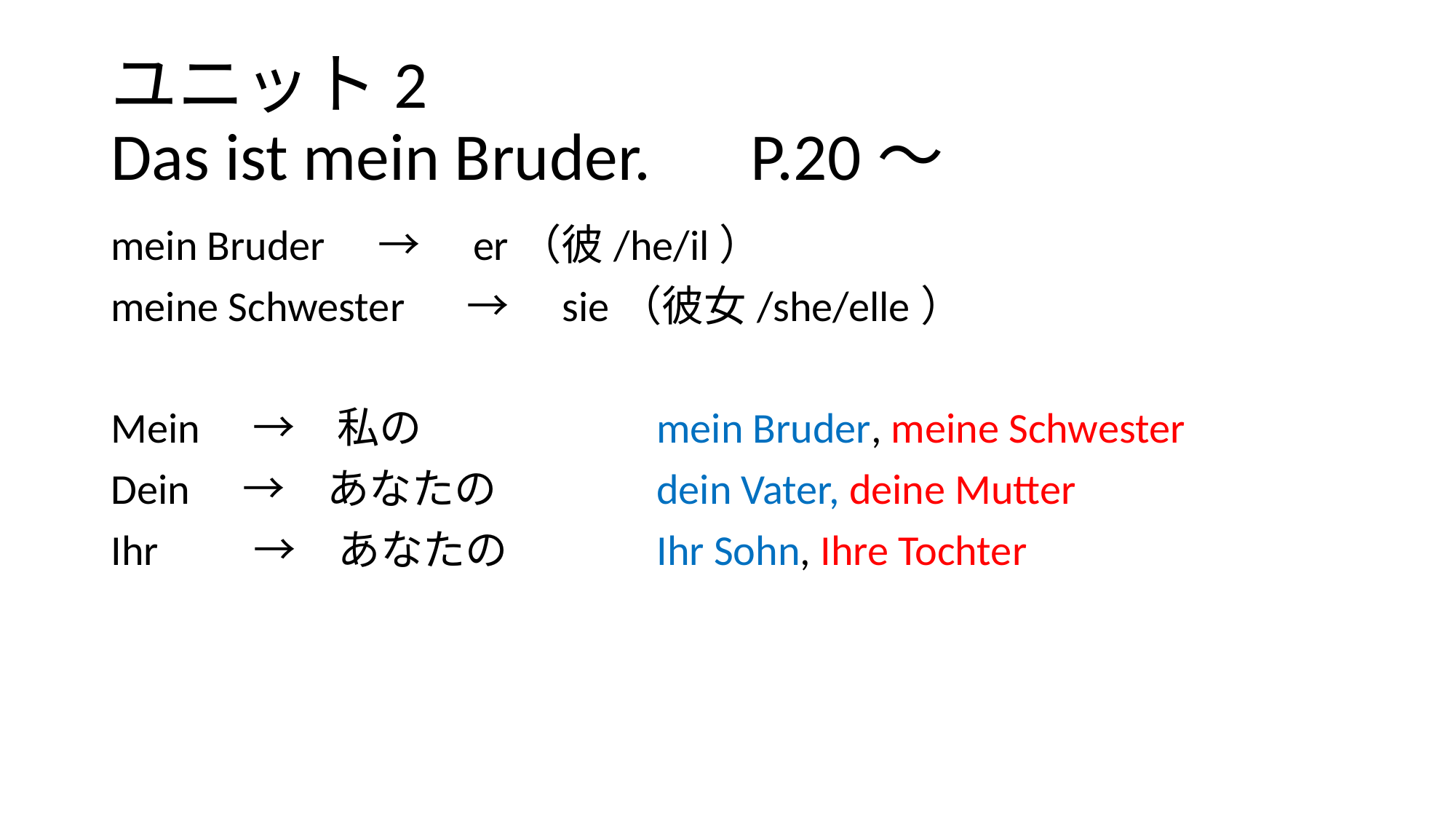

# ユニット2 Das ist mein Bruder.　P.20～
mein Bruder　→　er（彼/he/il）
meine Schwester 　→　sie（彼女/she/elle）

Mein　→　私の			mein Bruder, meine Schwester
Dein　→　あなたの		dein Vater, deine Mutter
Ihr　　→　あなたの		Ihr Sohn, Ihre Tochter